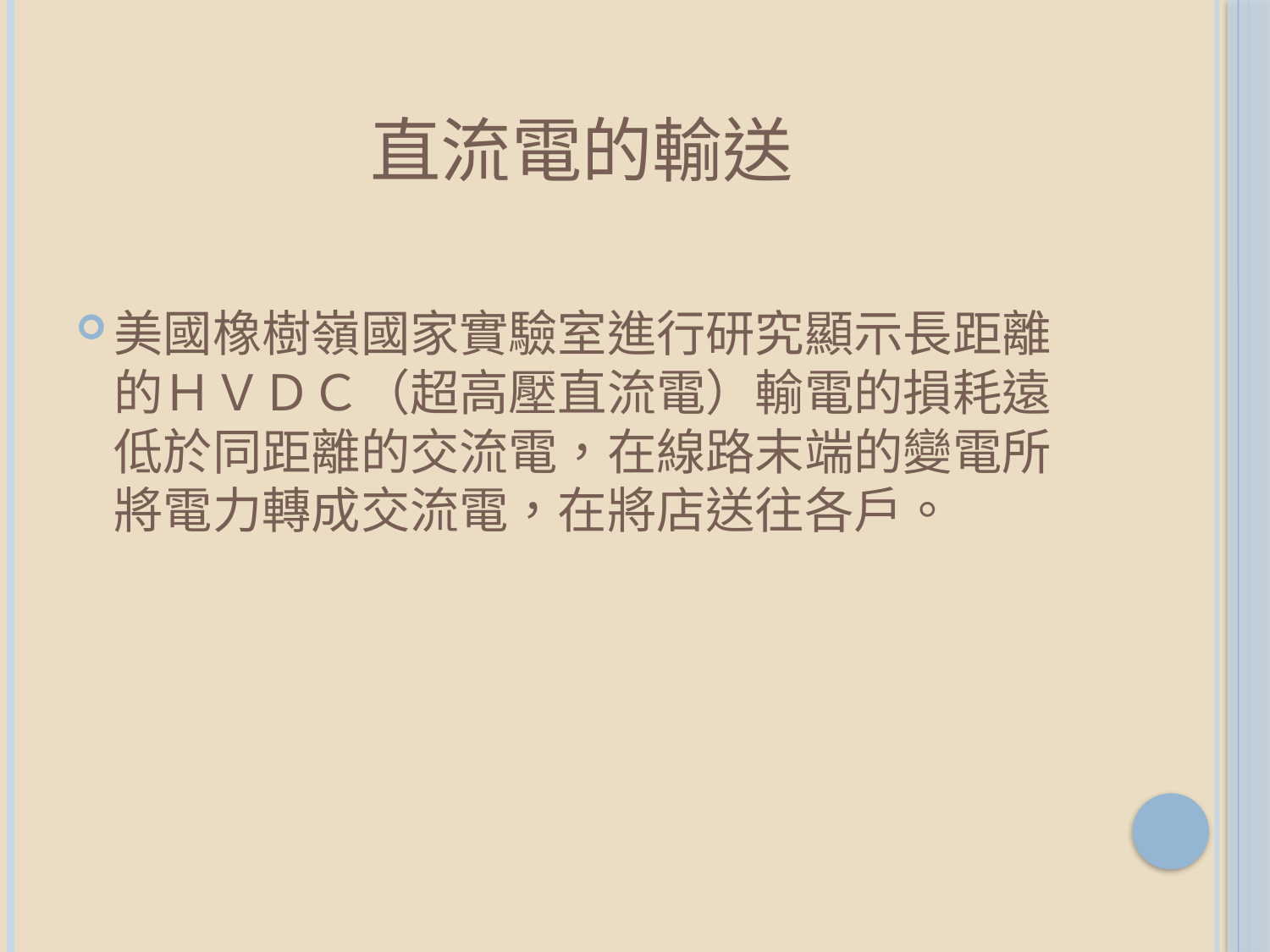

# 直流電的輸送
美國橡樹嶺國家實驗室進行研究顯示長距離的ＨＶＤＣ（超高壓直流電）輸電的損耗遠低於同距離的交流電，在線路末端的變電所將電力轉成交流電，在將店送往各戶。